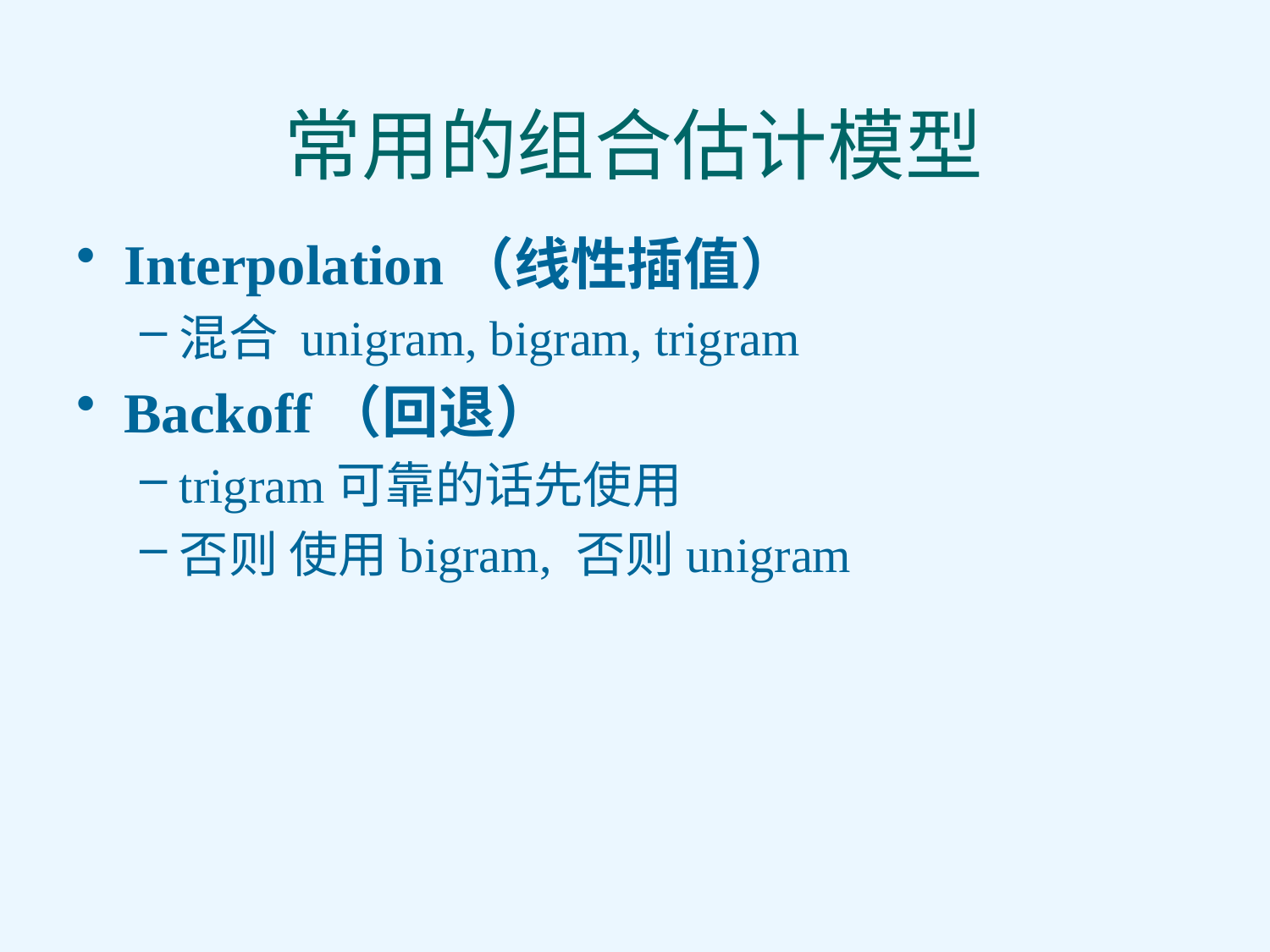

# 常用的组合估计模型
Interpolation（线性插值）
混合 unigram, bigram, trigram
Backoff（回退）
trigram可靠的话先使用
否则 使用bigram, 否则unigram